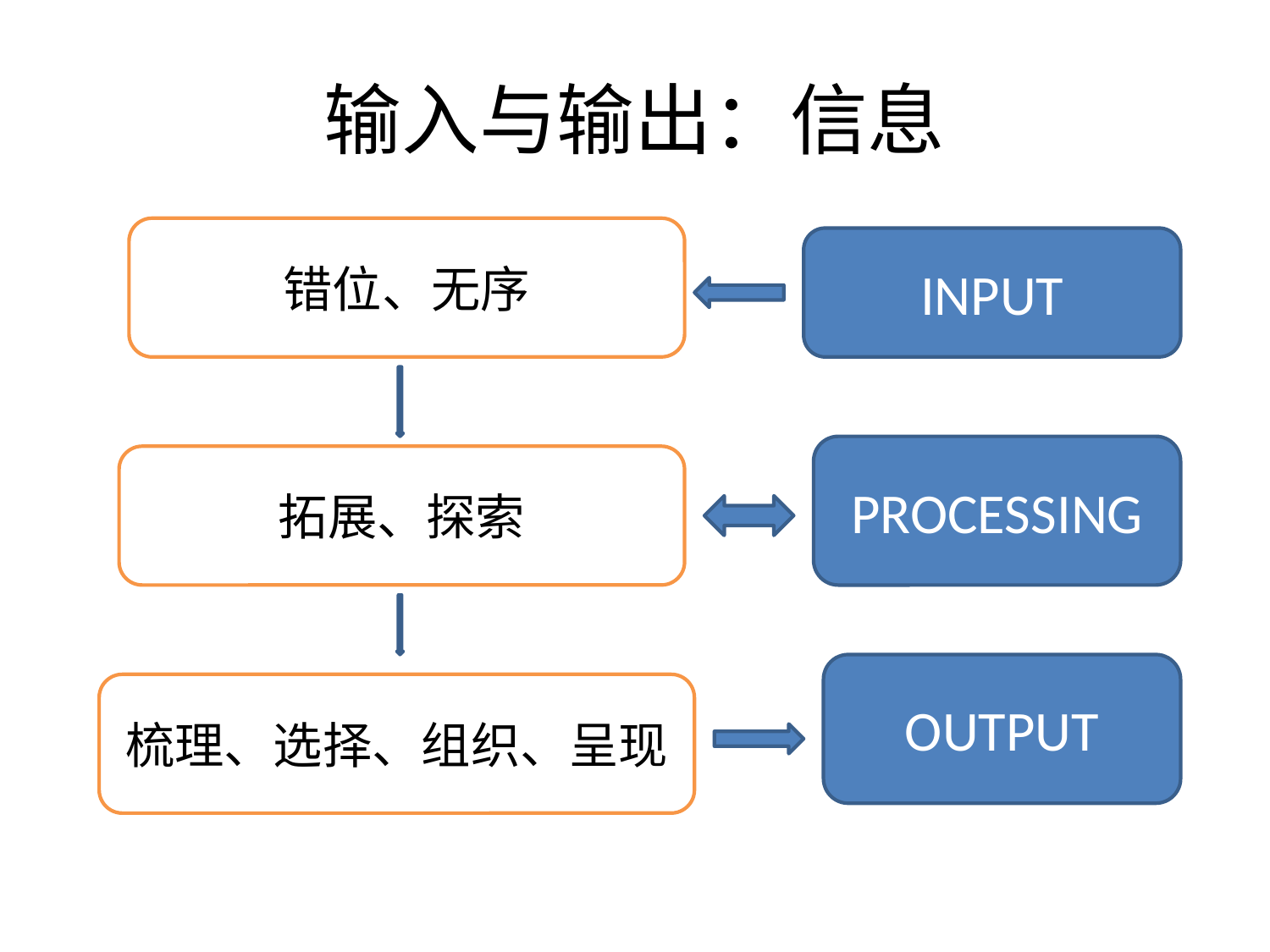

# 输入与输出：信息
错位、无序
INPUT

PROCESSING
拓展、探索

OUTPUT
梳理、选择、组织、呈现